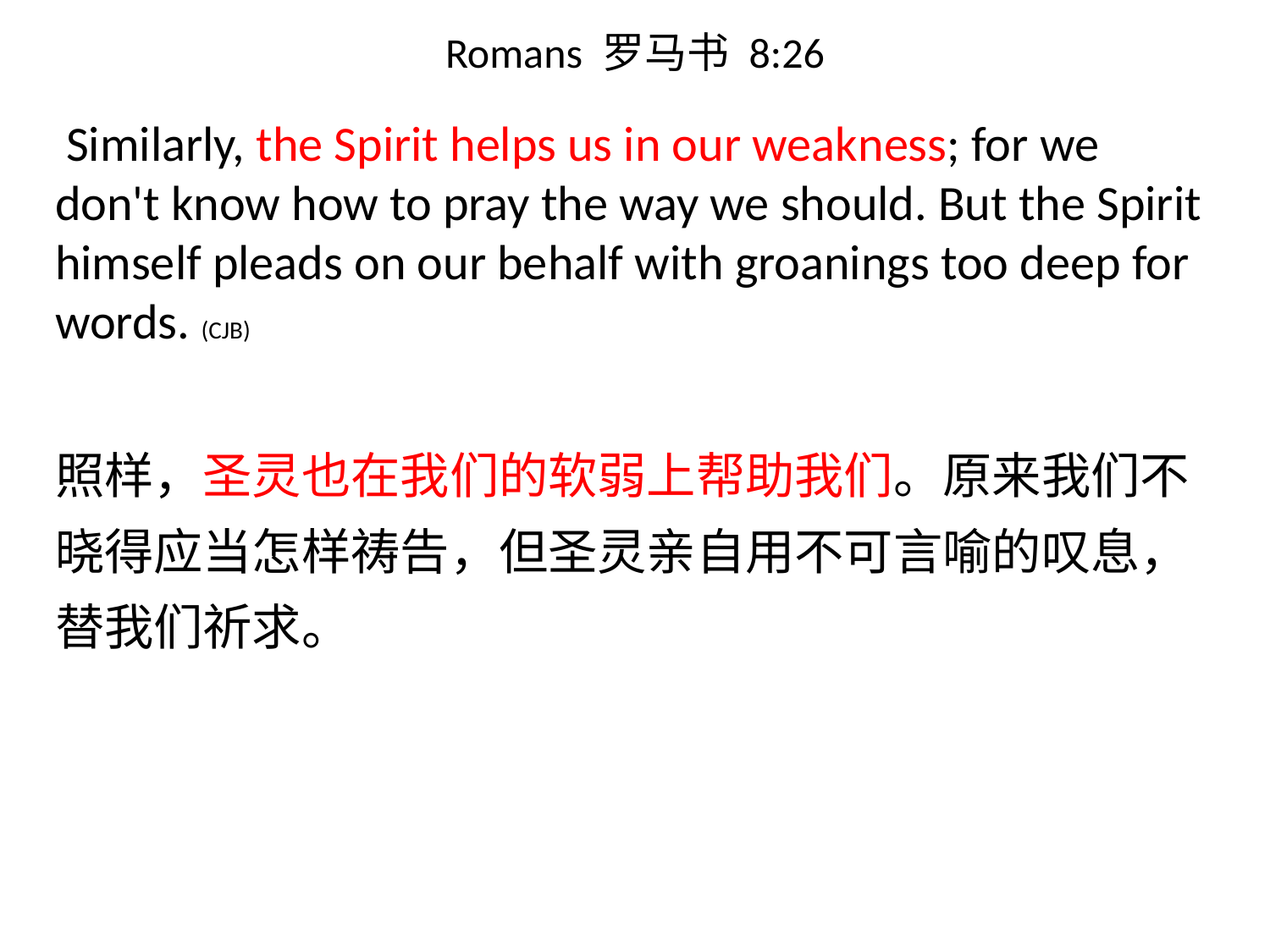

# Romans 罗马书 8:26
 Similarly, the Spirit helps us in our weakness; for we don't know how to pray the way we should. But the Spirit himself pleads on our behalf with groanings too deep for words. (CJB)

照样，圣灵也在我们的软弱上帮助我们。原来我们不晓得应当怎样祷告，但圣灵亲自用不可言喻的叹息，替我们祈求。